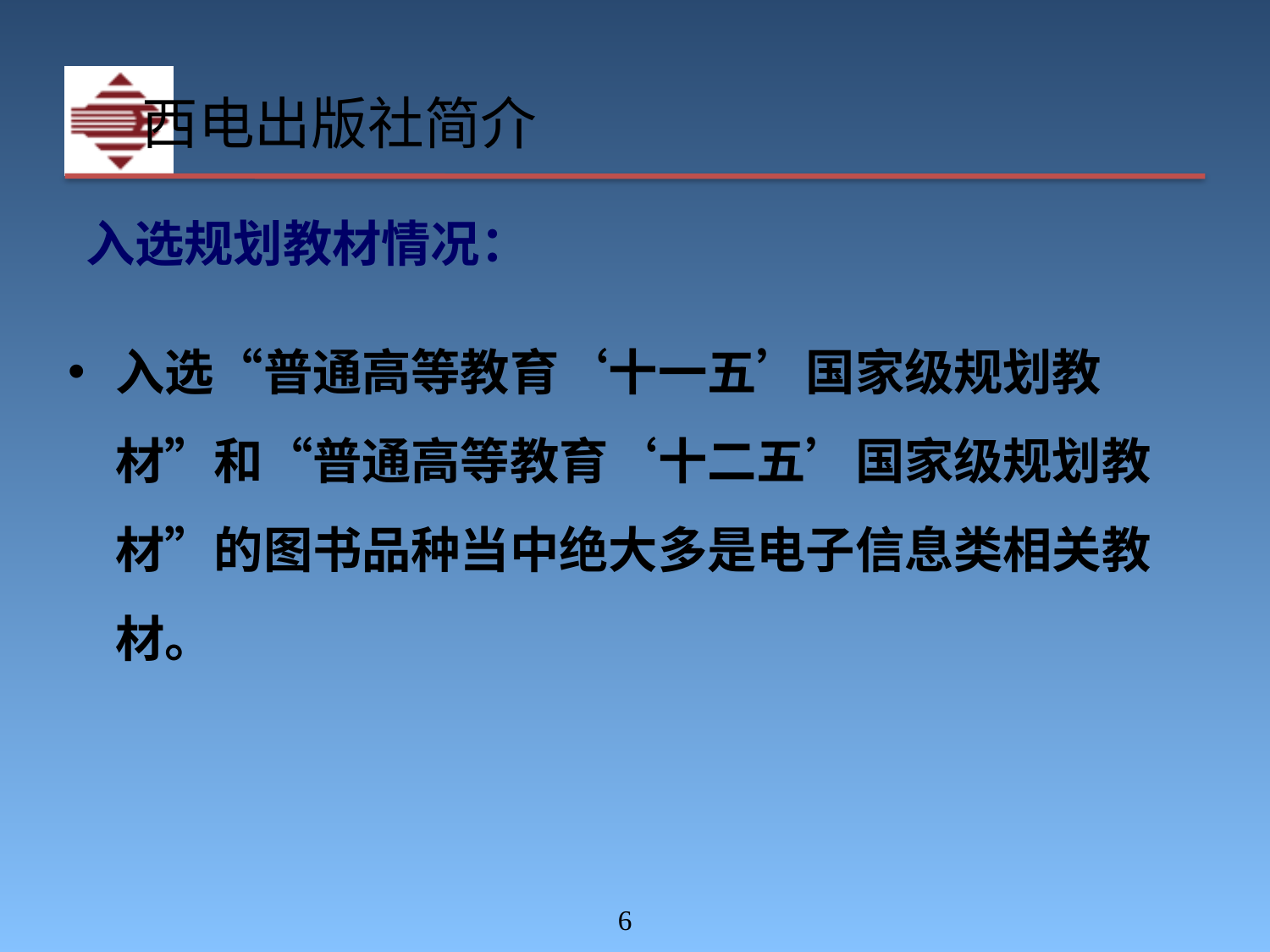

# 西电出版社简介
入选规划教材情况：

入选“普通高等教育‘十一五’国家级规划教材”和“普通高等教育‘十二五’国家级规划教材”的图书品种当中绝大多是电子信息类相关教材。
6